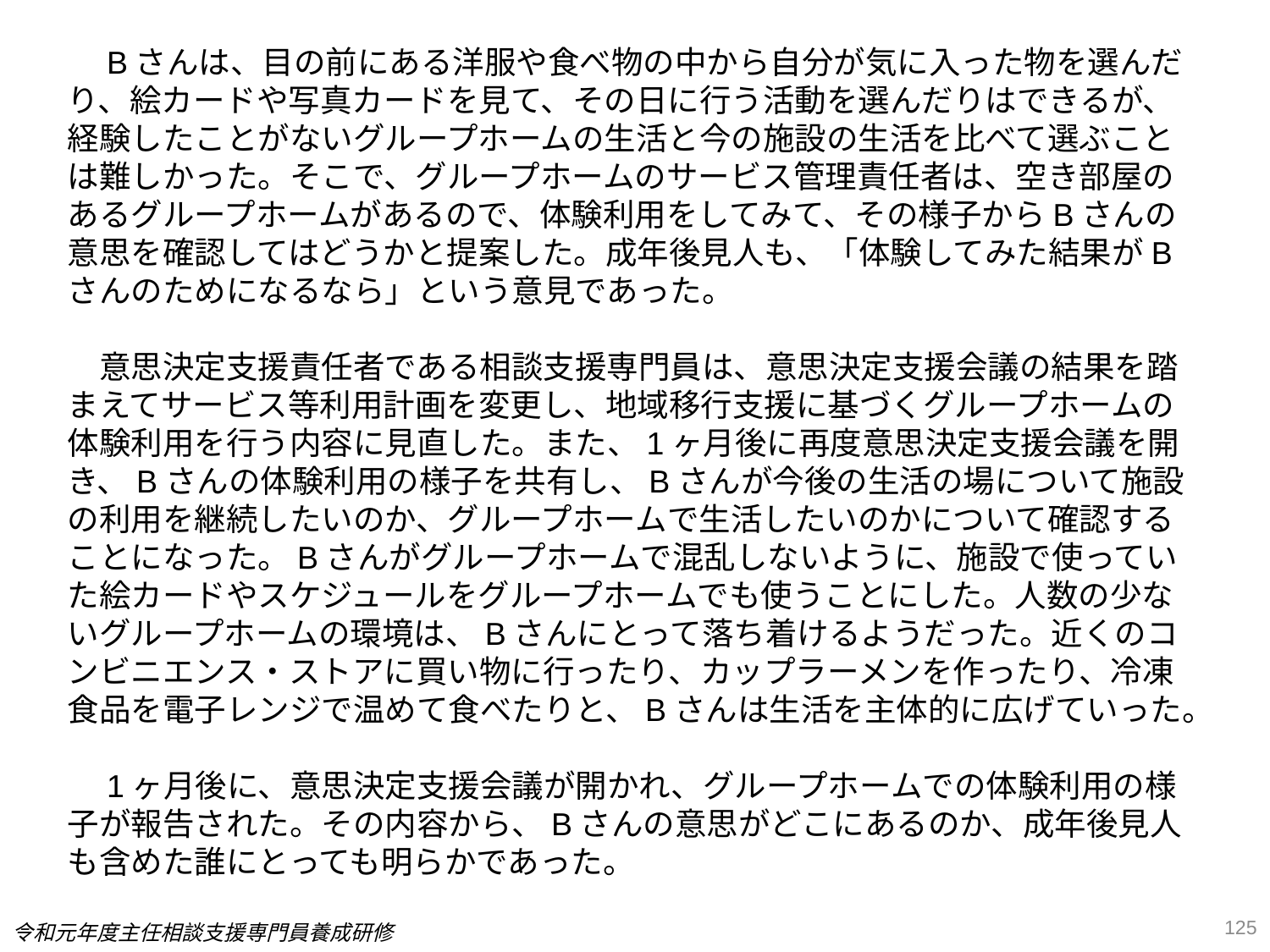

Bさんは、目の前にある洋服や食べ物の中から自分が気に入った物を選んだり、絵カードや写真カードを見て、その日に行う活動を選んだりはできるが、経験したことがないグループホームの生活と今の施設の生活を比べて選ぶことは難しかった。そこで、グループホームのサービス管理責任者は、空き部屋のあるグループホームがあるので、体験利用をしてみて、その様子からBさんの意思を確認してはどうかと提案した。成年後見人も、「体験してみた結果がBさんのためになるなら」という意見であった。

　意思決定支援責任者である相談支援専門員は、意思決定支援会議の結果を踏まえてサービス等利用計画を変更し、地域移行支援に基づくグループホームの体験利用を行う内容に見直した。また、1ヶ月後に再度意思決定支援会議を開き、Bさんの体験利用の様子を共有し、Bさんが今後の生活の場について施設の利用を継続したいのか、グループホームで生活したいのかについて確認することになった。Bさんがグループホームで混乱しないように、施設で使っていた絵カードやスケジュールをグループホームでも使うことにした。人数の少ないグループホームの環境は、Bさんにとって落ち着けるようだった。近くのコンビニエンス・ストアに買い物に行ったり、カップラーメンを作ったり、冷凍食品を電子レンジで温めて食べたりと、Bさんは生活を主体的に広げていった。

　1ヶ月後に、意思決定支援会議が開かれ、グループホームでの体験利用の様子が報告された。その内容から、Bさんの意思がどこにあるのか、成年後見人も含めた誰にとっても明らかであった。
125
令和元年度主任相談支援専門員養成研修